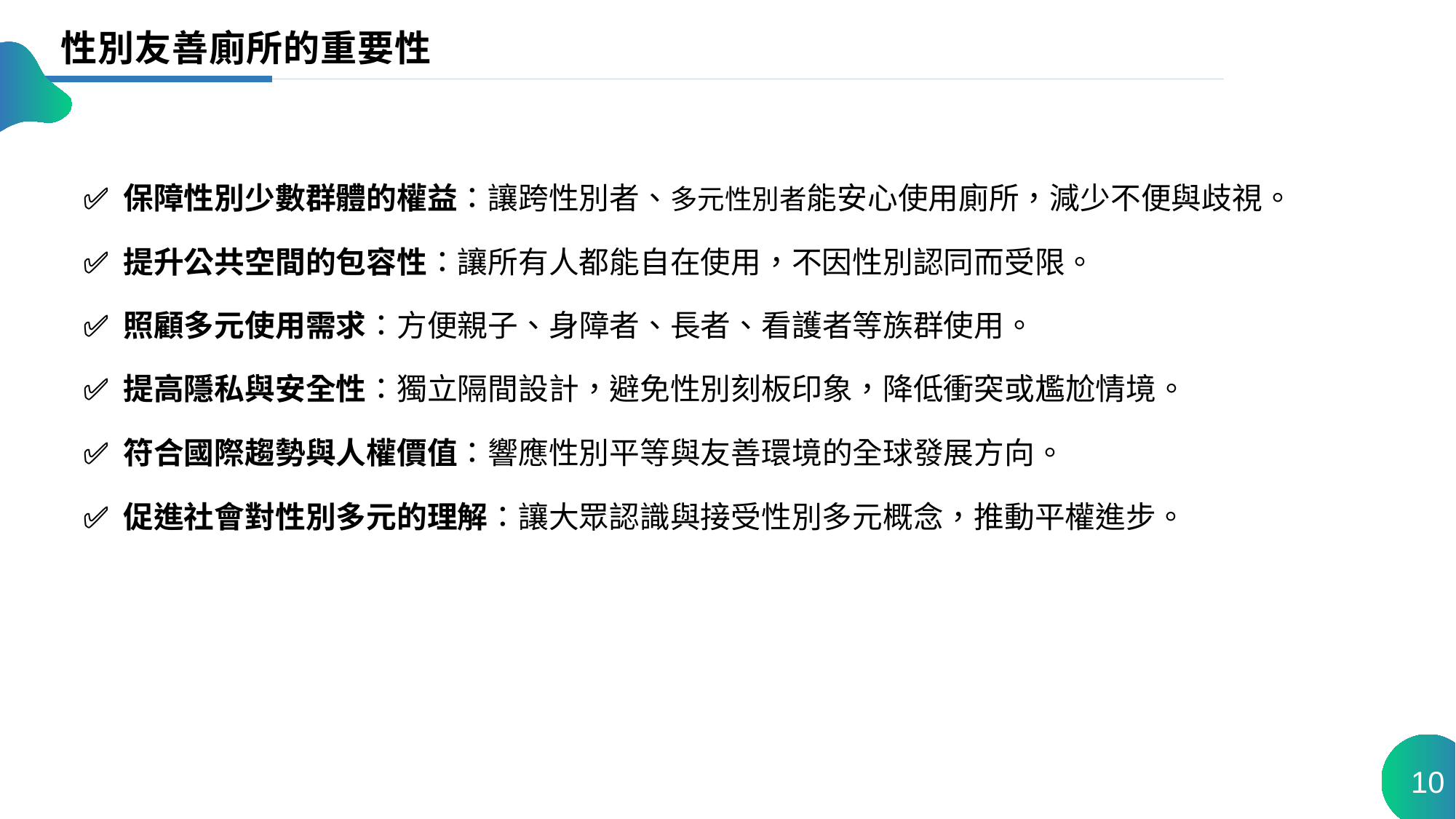

性別友善廁所的重要性

✅ 保障性別少數群體的權益：讓跨性別者、多元性別者能安心使用廁所，減少不便與歧視。
✅ 提升公共空間的包容性：讓所有人都能自在使用，不因性別認同而受限。
✅ 照顧多元使用需求：方便親子、身障者、長者、看護者等族群使用。
✅ 提高隱私與安全性：獨立隔間設計，避免性別刻板印象，降低衝突或尷尬情境。
✅ 符合國際趨勢與人權價值：響應性別平等與友善環境的全球發展方向。
✅ 促進社會對性別多元的理解：讓大眾認識與接受性別多元概念，推動平權進步。